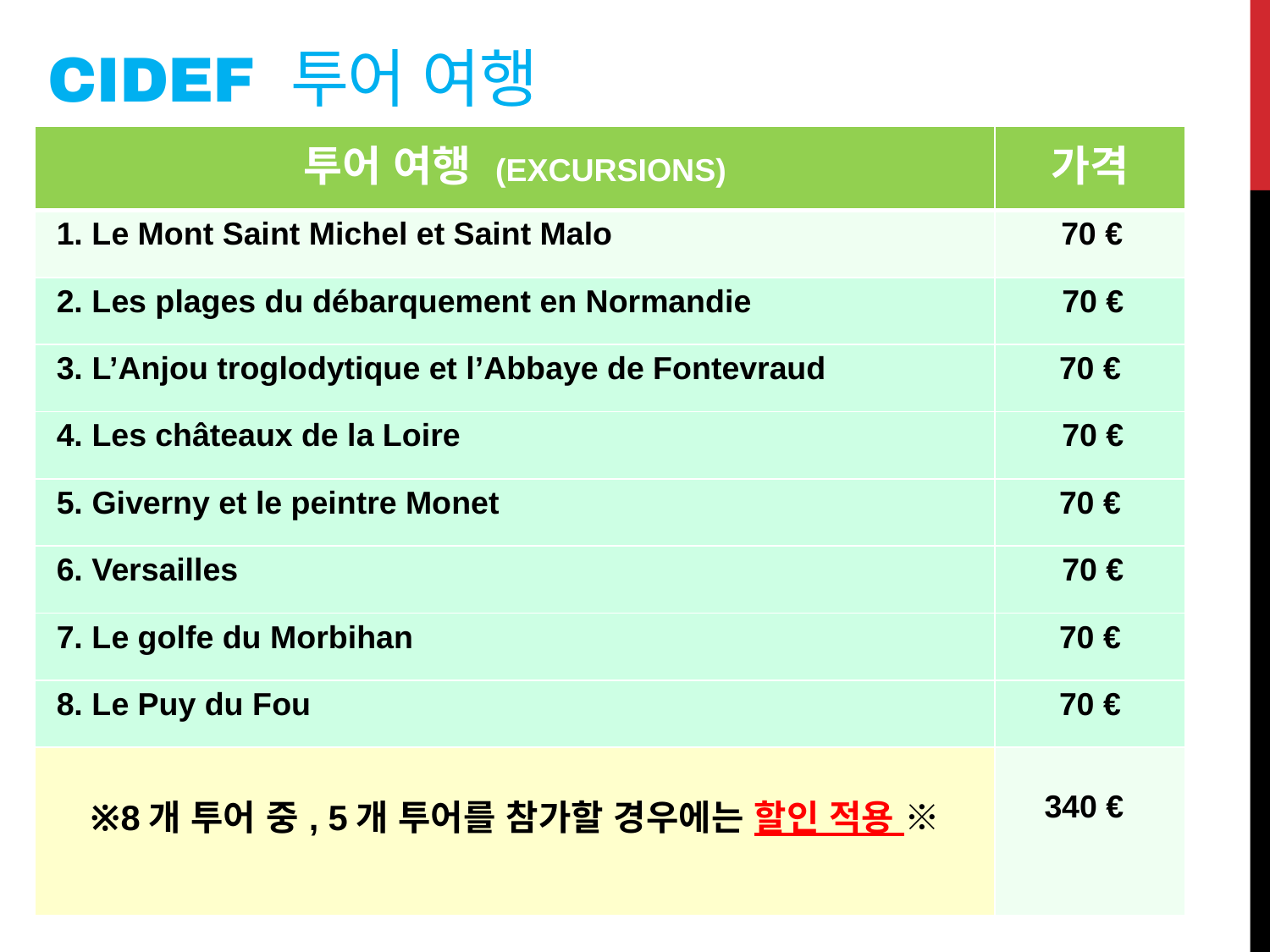

# Cidef 투어 여행
| 투어 여행 (EXCURSIONS) | 가격 |
| --- | --- |
| 1. Le Mont Saint Michel et Saint Malo | 70 € |
| 2. Les plages du débarquement en Normandie | 70 € |
| 3. L’Anjou troglodytique et l’Abbaye de Fontevraud | 70 € |
| 4. Les châteaux de la Loire | 70 € |
| 5. Giverny et le peintre Monet | 70 € |
| 6. Versailles | 70 € |
| 7. Le golfe du Morbihan | 70 € |
| 8. Le Puy du Fou | 70 € |
| ※ 8개 투어 중, 5개 투어를 참가할 경우에는 할인 적용 ※ | 340 € |